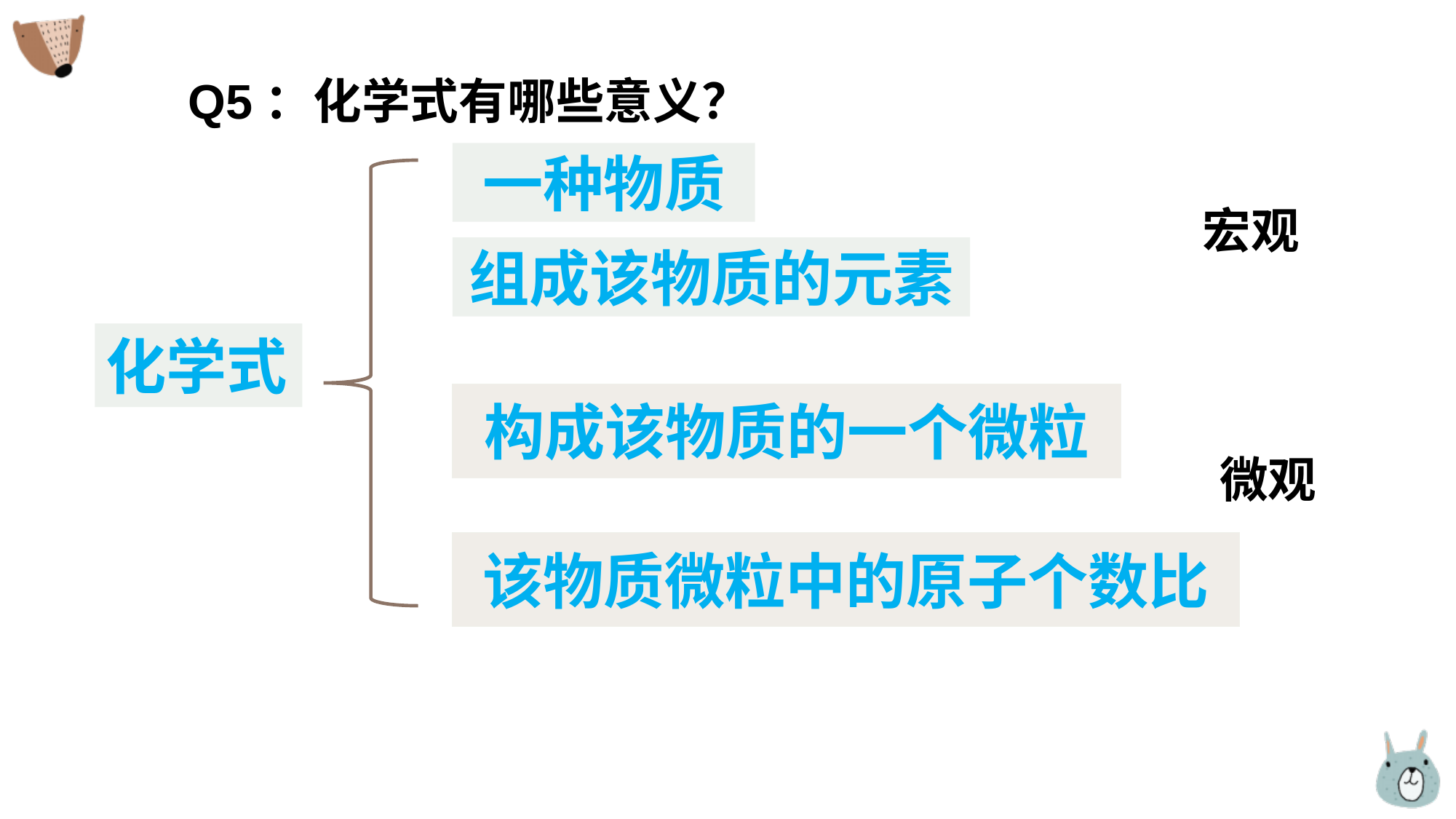

Q5：化学式有哪些意义？
一种物质

宏观
组成该物质的元素
化学式
构成该物质的一个微粒
微观
该物质微粒中的原子个数比